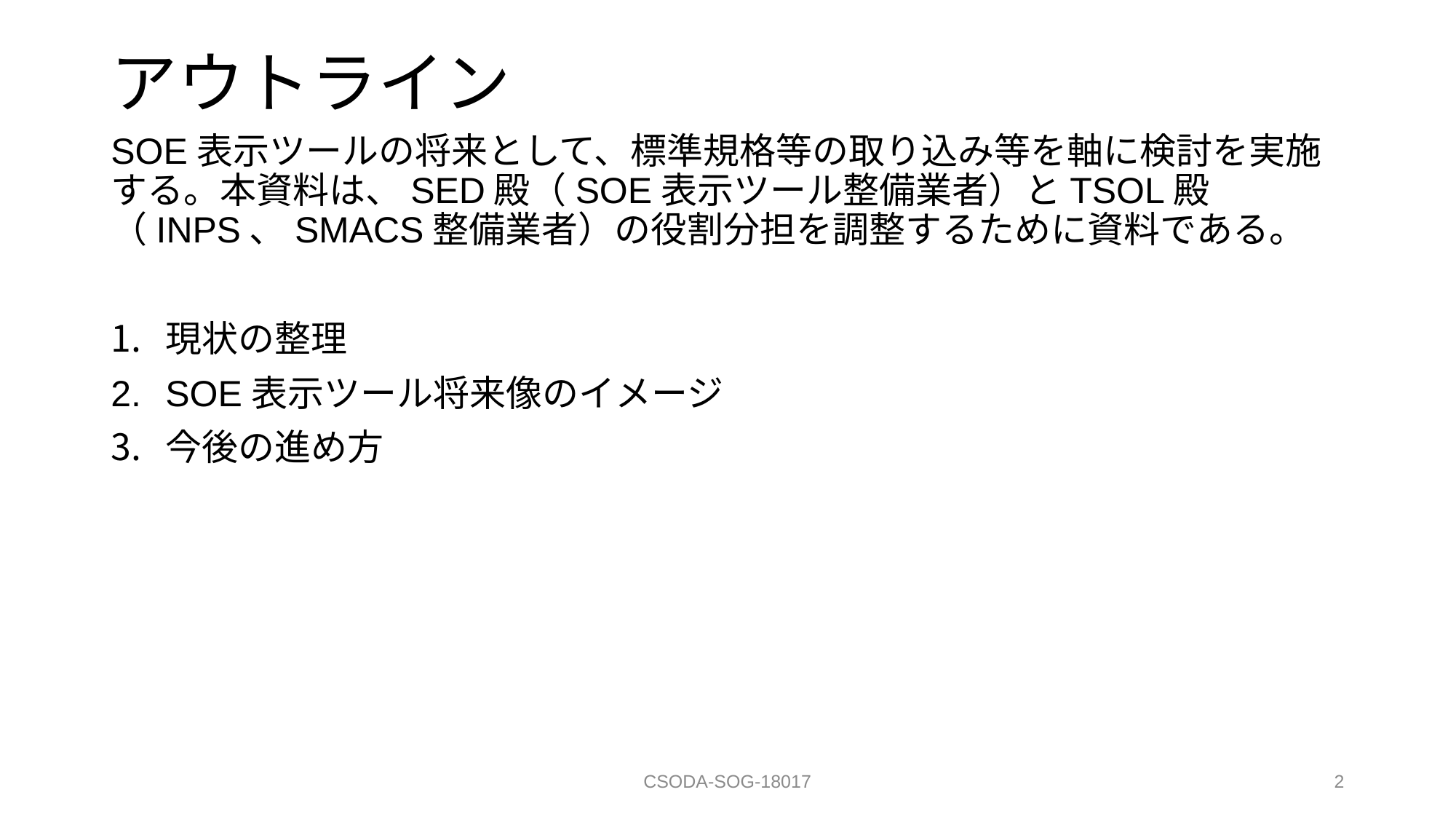

# アウトライン
SOE表示ツールの将来として、標準規格等の取り込み等を軸に検討を実施する。本資料は、SED殿（SOE表示ツール整備業者）とTSOL殿（INPS、SMACS整備業者）の役割分担を調整するために資料である。

現状の整理
SOE表示ツール将来像のイメージ
今後の進め方
CSODA-SOG-18017
2